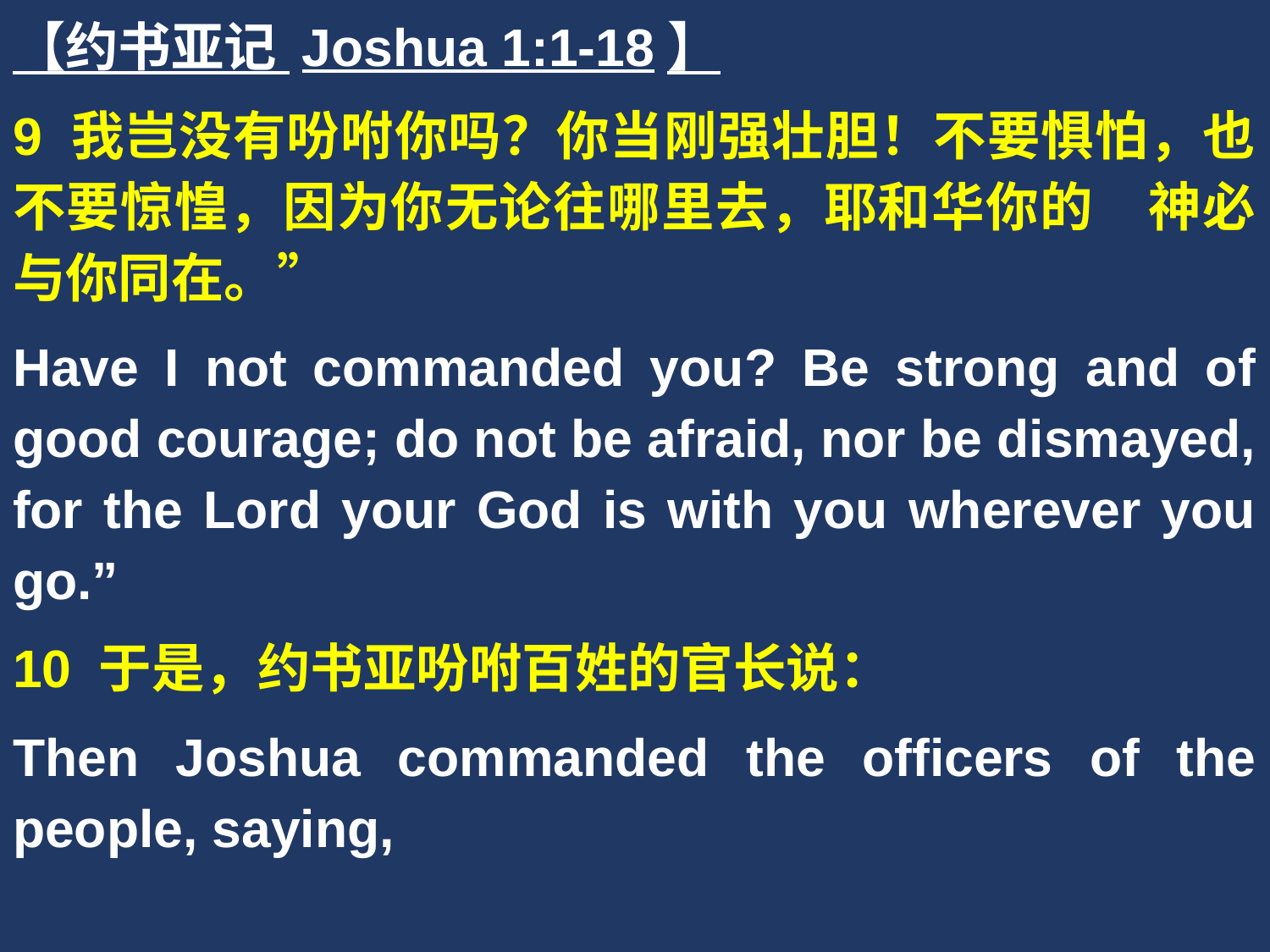

【约书亚记 Joshua 1:1-18】
9 我岂没有吩咐你吗？你当刚强壮胆！不要惧怕，也不要惊惶，因为你无论往哪里去，耶和华你的　神必与你同在。”
Have I not commanded you? Be strong and of good courage; do not be afraid, nor be dismayed, for the Lord your God is with you wherever you go.”
10 于是，约书亚吩咐百姓的官长说：
Then Joshua commanded the officers of the people, saying,